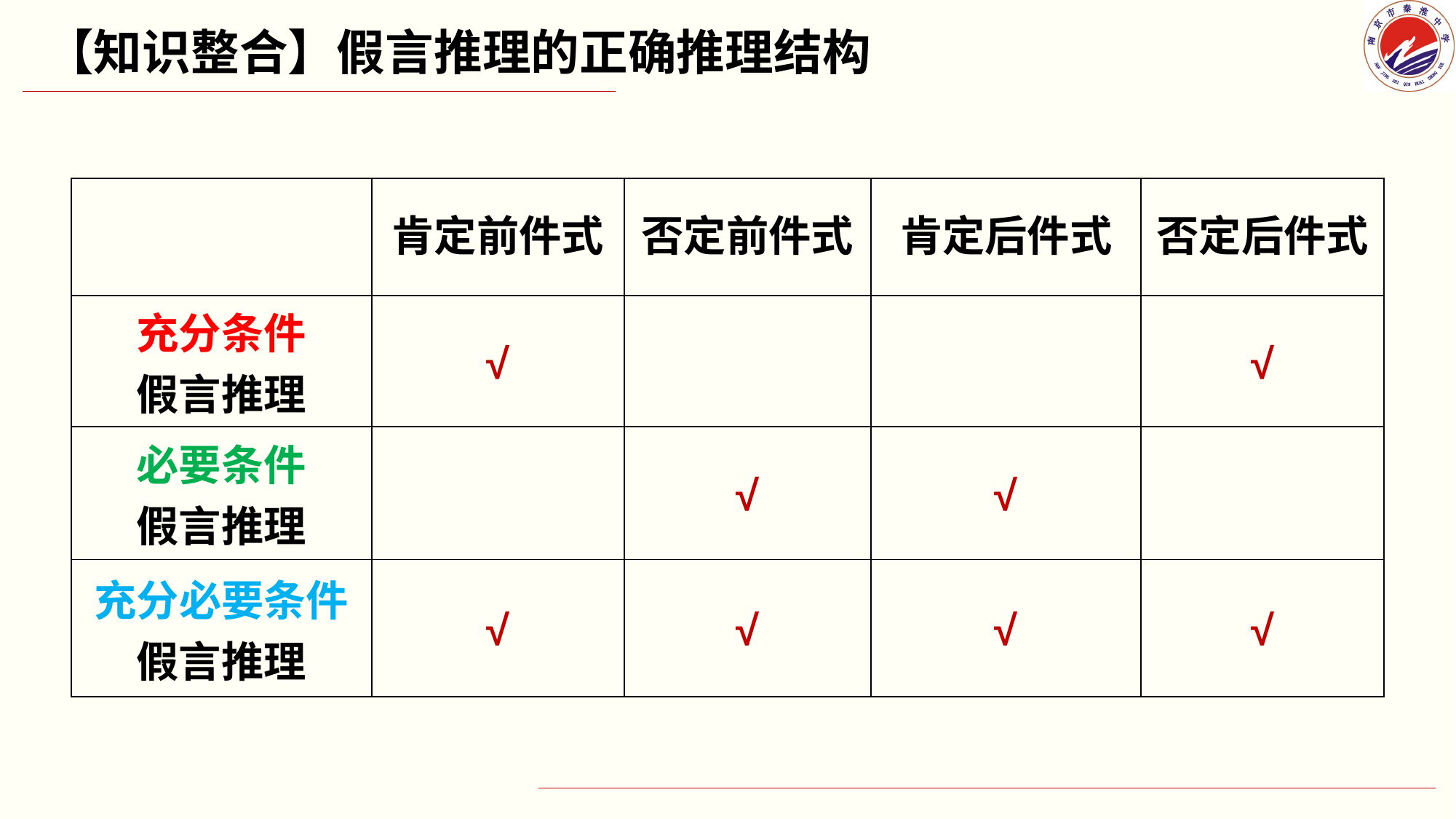

【知识整合】假言推理的正确推理结构
|  | 肯定前件式 | 否定前件式 | 肯定后件式 | 否定后件式 |
| --- | --- | --- | --- | --- |
| 充分条件 假言推理 | √ |  |  | √ |
| 必要条件 假言推理 |  | √ | √ |  |
| 充分必要条件 假言推理 | √ | √ | √ | √ |